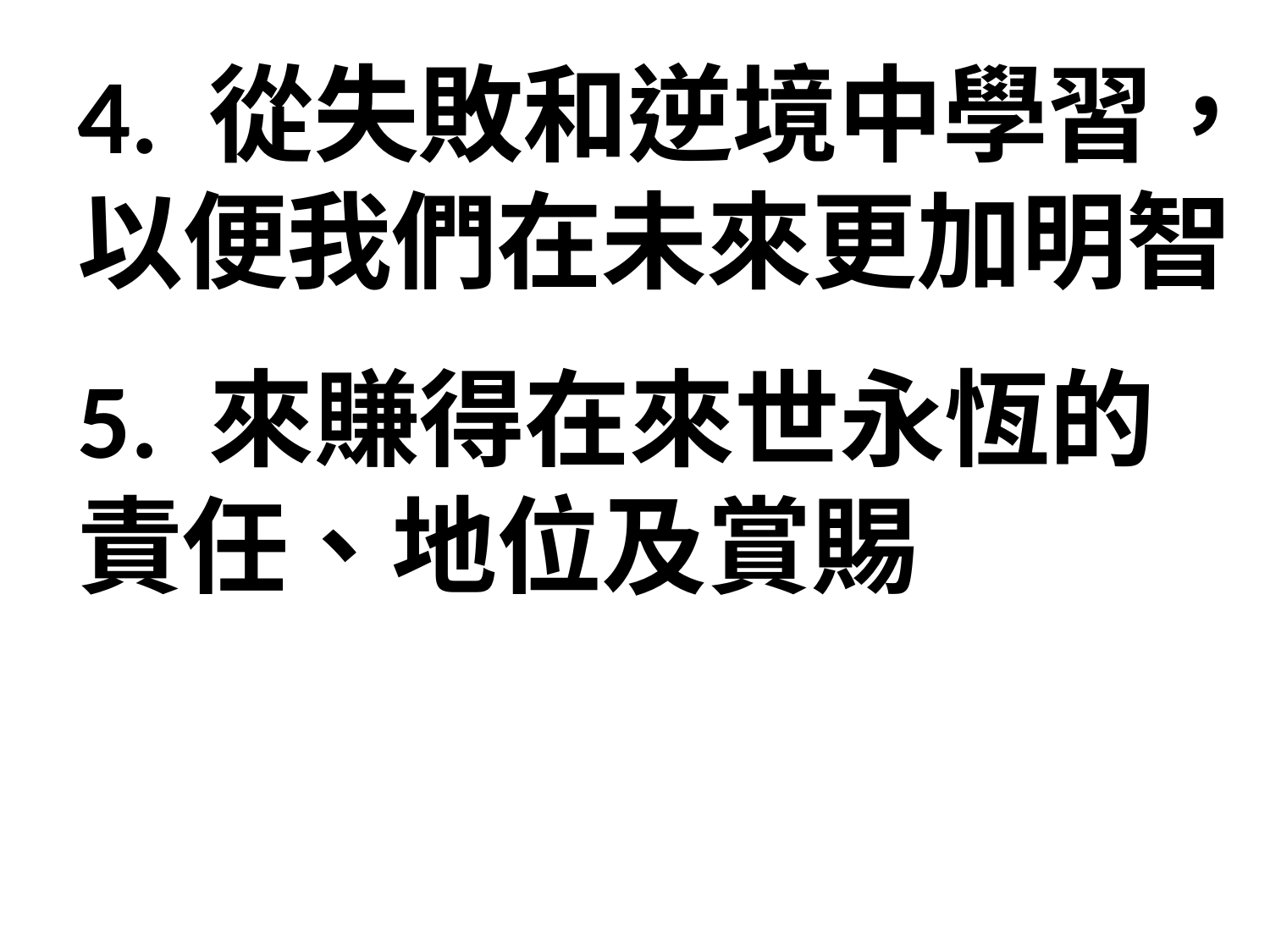

4. 從失敗和逆境中學習，以便我們在未來更加明智

5. 來賺得在來世永恆的責任、地位及賞賜